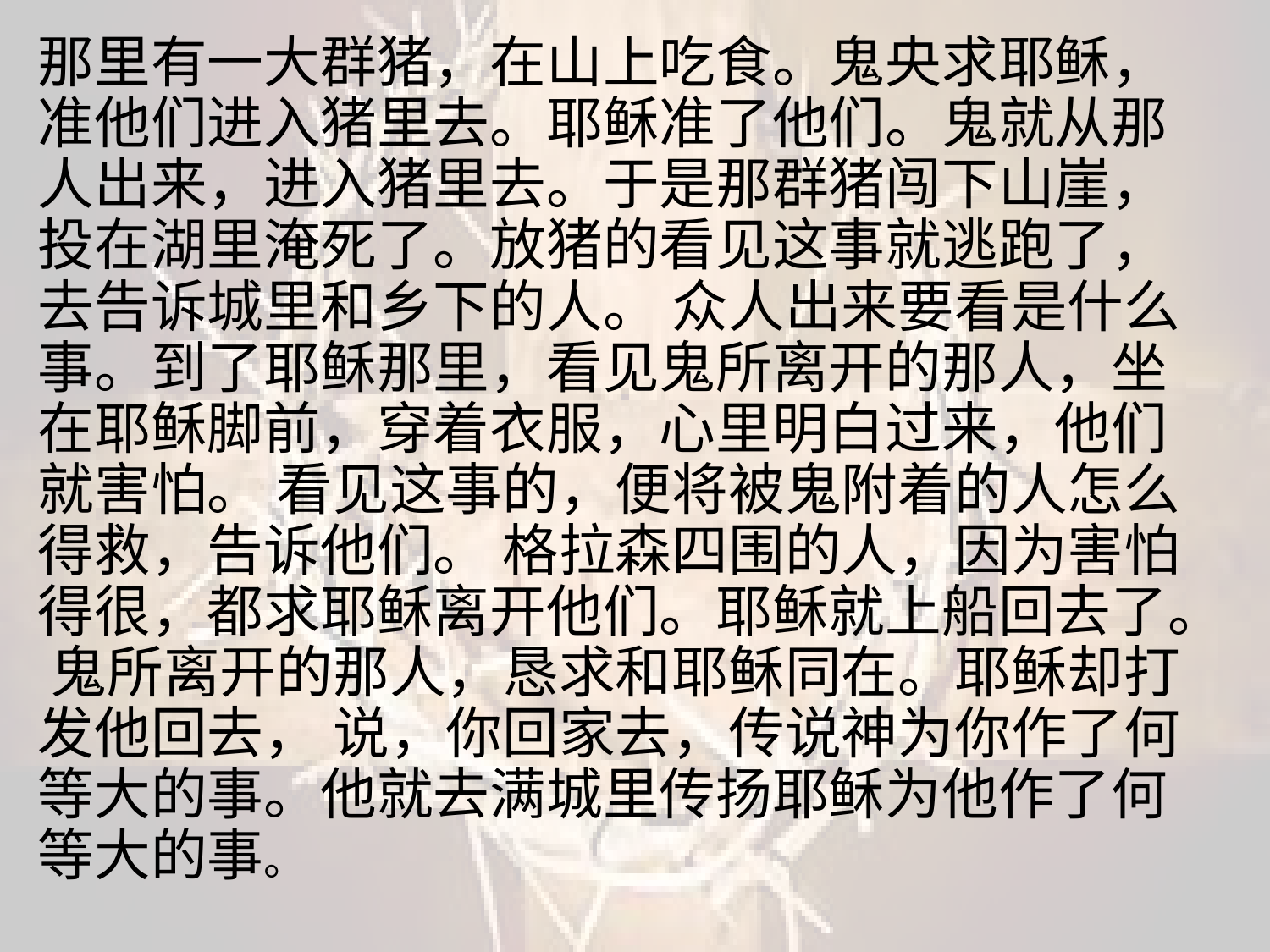

那里有一大群猪，在山上吃食。鬼央求耶稣，准他们进入猪里去。耶稣准了他们。鬼就从那人出来，进入猪里去。于是那群猪闯下山崖，投在湖里淹死了。放猪的看见这事就逃跑了，去告诉城里和乡下的人。 众人出来要看是什么事。到了耶稣那里，看见鬼所离开的那人，坐在耶稣脚前，穿着衣服，心里明白过来，他们就害怕。 看见这事的，便将被鬼附着的人怎么得救，告诉他们。 格拉森四围的人，因为害怕得很，都求耶稣离开他们。耶稣就上船回去了。 鬼所离开的那人，恳求和耶稣同在。耶稣却打发他回去， 说，你回家去，传说神为你作了何等大的事。他就去满城里传扬耶稣为他作了何等大的事。